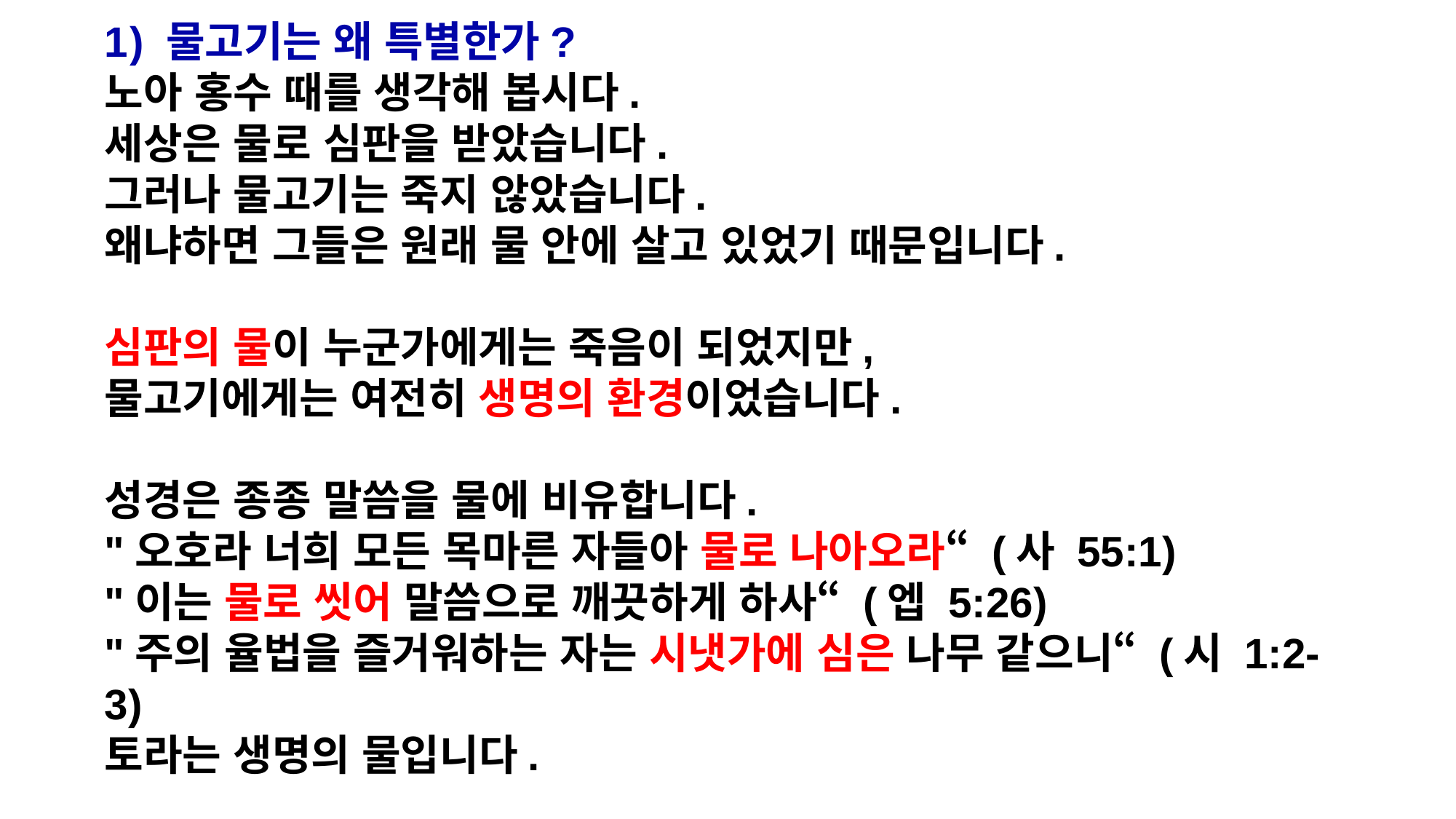

물고기는 왜 특별한가?
노아 홍수 때를 생각해 봅시다.
세상은 물로 심판을 받았습니다.
그러나 물고기는 죽지 않았습니다.
왜냐하면 그들은 원래 물 안에 살고 있었기 때문입니다.

심판의 물이 누군가에게는 죽음이 되었지만,
물고기에게는 여전히 생명의 환경이었습니다.

성경은 종종 말씀을 물에 비유합니다.
"오호라 너희 모든 목마른 자들아 물로 나아오라“ (사 55:1)
"이는 물로 씻어 말씀으로 깨끗하게 하사“ (엡 5:26)
"주의 율법을 즐거워하는 자는 시냇가에 심은 나무 같으니“ (시 1:2-3)
토라는 생명의 물입니다.